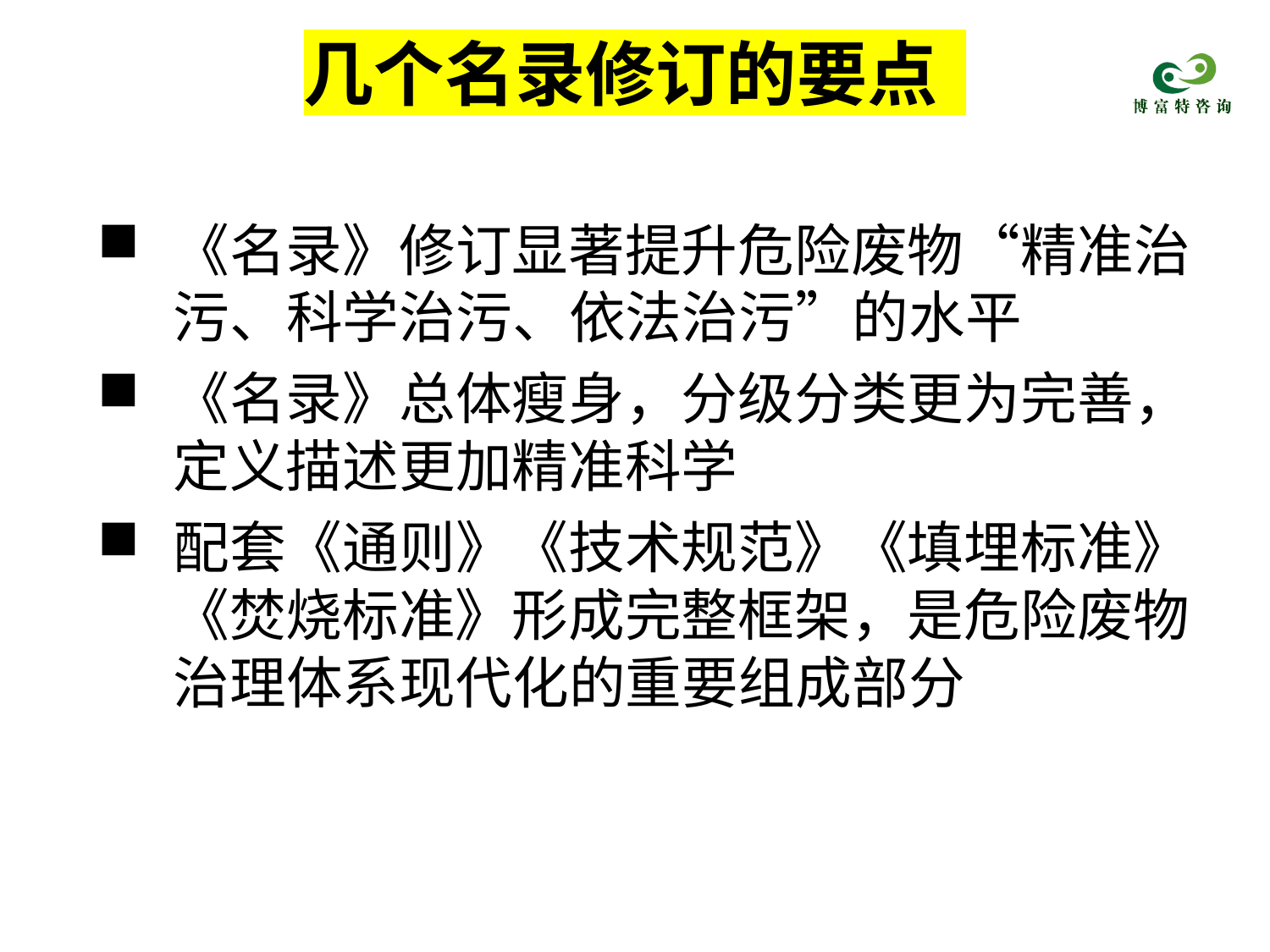

# 几个名录修订的要点
《名录》修订显著提升危险废物“精准治 污、科学治污、依法治污”的水平
《名录》总体瘦身，分级分类更为完善， 定义描述更加精准科学
配套《通则》《技术规范》《填埋标准》
《焚烧标准》形成完整框架，是危险废物 治理体系现代化的重要组成部分